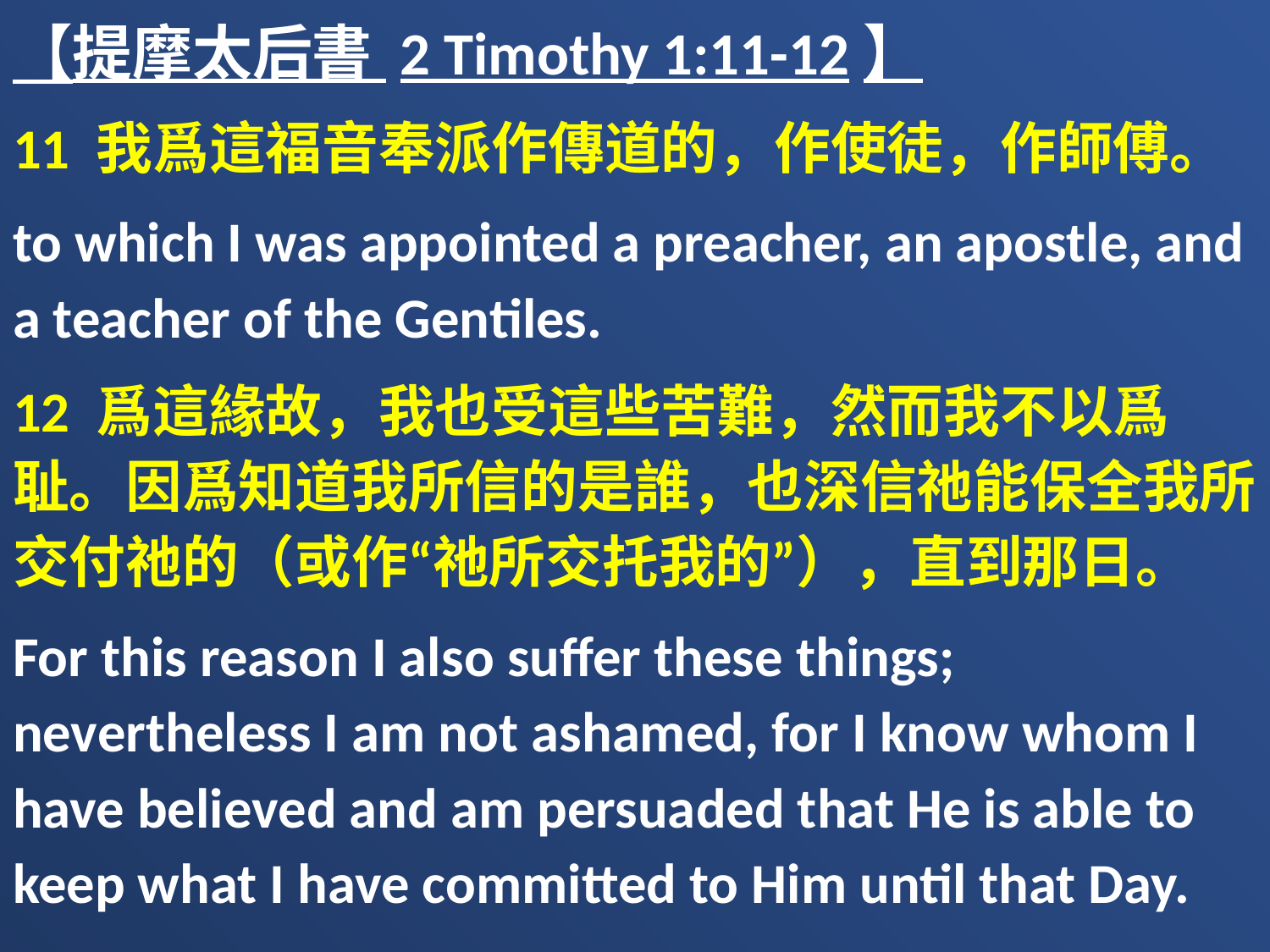

【提摩太后書 2 Timothy 1:11-12】
11 我爲這福音奉派作傳道的，作使徒，作師傅。
to which I was appointed a preacher, an apostle, and a teacher of the Gentiles.
12 爲這緣故，我也受這些苦難，然而我不以爲耻。因爲知道我所信的是誰，也深信祂能保全我所交付祂的（或作“祂所交托我的”），直到那日。
For this reason I also suffer these things; nevertheless I am not ashamed, for I know whom I have believed and am persuaded that He is able to keep what I have committed to Him until that Day.